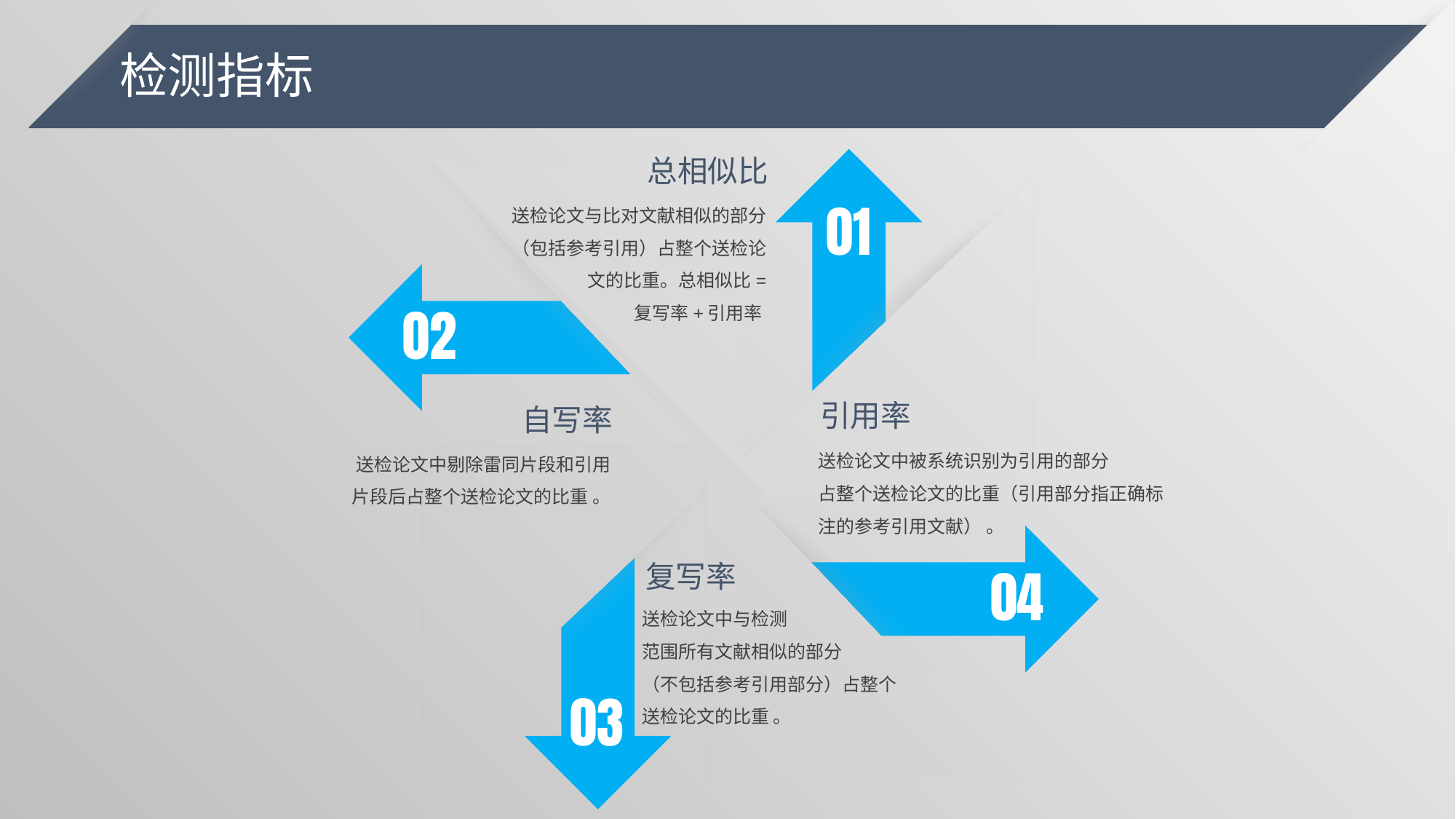

检测指标
总相似比

01

02

送检论文与比对文献相似的部分（包括参考引用）占整个送检论文的比重。总相似比=
复写率+引用率
引用率
自写率
送检论文中被系统识别为引用的部分
占整个送检论文的比重（引用部分指正确标
注的参考引用文献） 。

04
送检论文中剔除雷同片段和引用片段后占整个送检论文的比重 。

03
复写率
送检论文中与检测
范围所有文献相似的部分
（不包括参考引用部分）占整个送检论文的比重 。